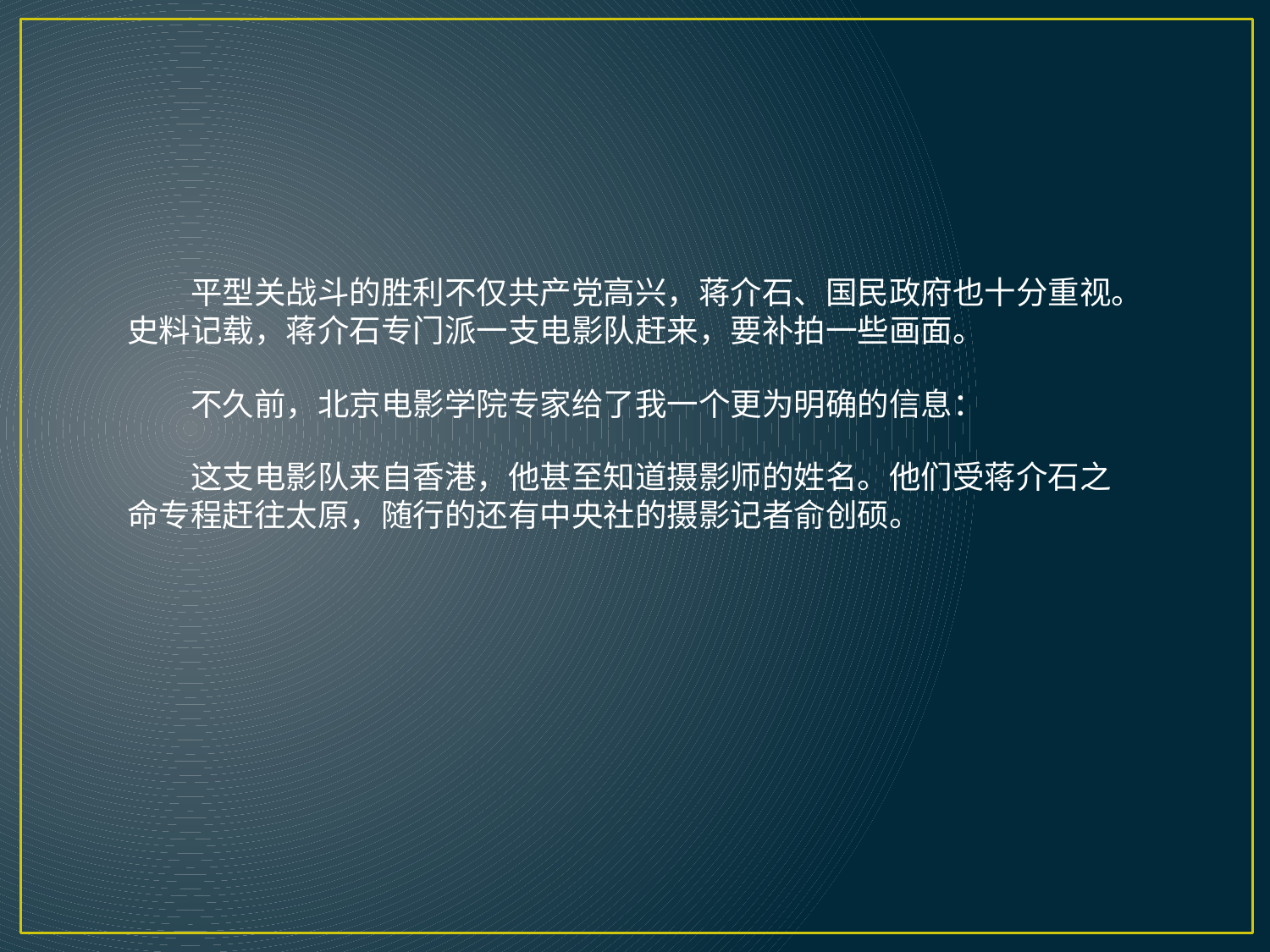

平型关战斗的胜利不仅共产党高兴，蒋介石、国民政府也十分重视。史料记载，蒋介石专门派一支电影队赶来，要补拍一些画面。
不久前，北京电影学院专家给了我一个更为明确的信息：
这支电影队来自香港，他甚至知道摄影师的姓名。他们受蒋介石之命专程赶往太原，随行的还有中央社的摄影记者俞创硕。